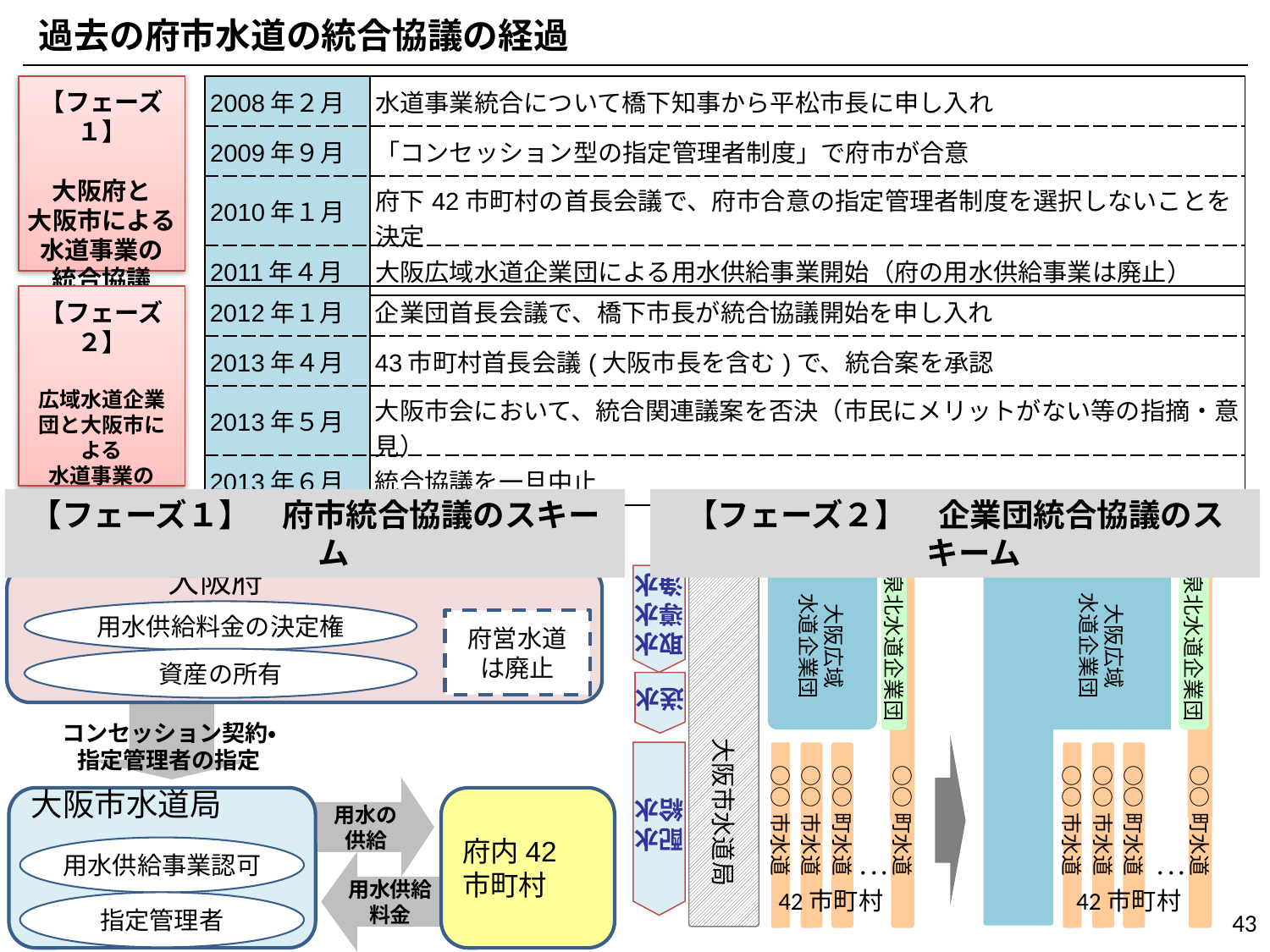

過去の府市水道の統合協議の経過

| 2008年２月 | 水道事業統合について橋下知事から平松市長に申し入れ |
| --- | --- |
| 2009年９月 | 「コンセッション型の指定管理者制度」で府市が合意 |
| 2010年１月 | 府下42市町村の首長会議で、府市合意の指定管理者制度を選択しないことを決定 |
| 2011年４月 | 大阪広域水道企業団による用水供給事業開始（府の用水供給事業は廃止） |
【フェーズ１】

大阪府と
大阪市による
水道事業の
統合協議

【フェーズ２】

広域水道企業団と大阪市による
水道事業の
統合協議
| 2012年１月 | 企業団首長会議で、橋下市長が統合協議開始を申し入れ |
| --- | --- |
| 2013年４月 | 43市町村首長会議(大阪市長を含む)で、統合案を承認 |
| 2013年５月 | 大阪市会において、統合関連議案を否決（市民にメリットがない等の指摘・意見） |
| 2013年６月 | 統合協議を一旦中止 |
【フェーズ１】　府市統合協議のスキーム
【フェーズ２】　企業団統合協議のスキーム
Before　　　　　　　　　　　　　　 after
大阪府

泉北水道企業団

大阪広域
水道企業団
泉北水道企業団

大阪広域
水道企業団
取水
導水
浄水
用水供給料金の決定権
府営水道は廃止
資産の所有
送水
大阪市水道局

コンセッション契約・
指定管理者の指定

○○市水道

○○市水道

○○町水道

○○町水道

○○市水道

○○市水道

○○町水道

○○町水道
用水の供給
大阪市水道局

配水
給水
府内42
市町村
用水供給事業認可
用水供給料金
･･･
･･･
42市町村
42市町村
指定管理者
43